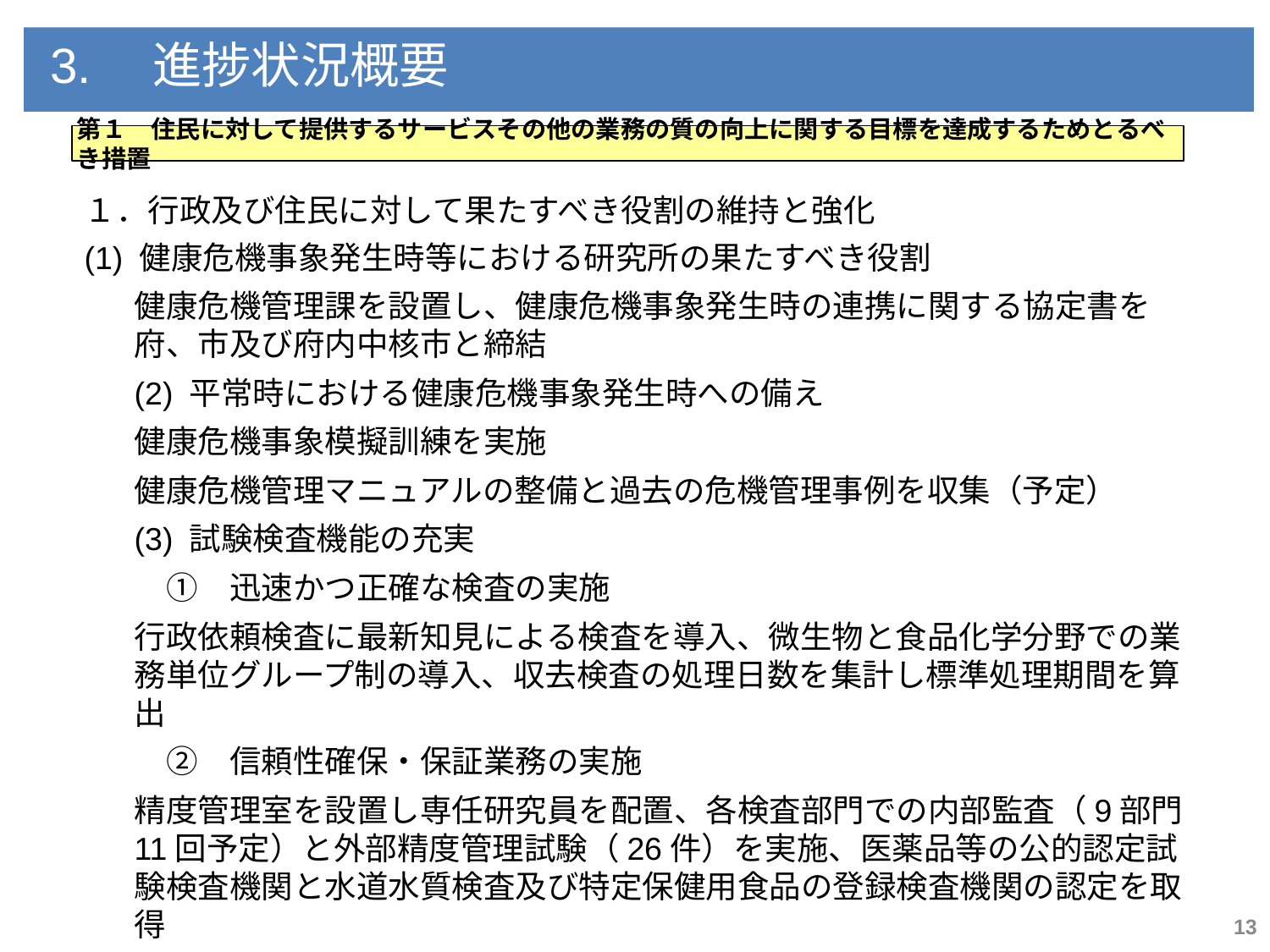

3.　進捗状況概要
第１　住民に対して提供するサービスその他の業務の質の向上に関する目標を達成するためとるべき措置
１．行政及び住民に対して果たすべき役割の維持と強化
(1) 健康危機事象発生時等における研究所の果たすべき役割
健康危機管理課を設置し、健康危機事象発生時の連携に関する協定書を府、市及び府内中核市と締結
(2) 平常時における健康危機事象発生時への備え
健康危機事象模擬訓練を実施
健康危機管理マニュアルの整備と過去の危機管理事例を収集（予定）
(3) 試験検査機能の充実
　①　迅速かつ正確な検査の実施
行政依頼検査に最新知見による検査を導入、微生物と食品化学分野での業務単位グループ制の導入、収去検査の処理日数を集計し標準処理期間を算出
　②　信頼性確保・保証業務の実施
精度管理室を設置し専任研究員を配置、各検査部門での内部監査（9部門11回予定）と外部精度管理試験（26件）を実施、医薬品等の公的認定試験検査機関と水道水質検査及び特定保健用食品の登録検査機関の認定を取得
13